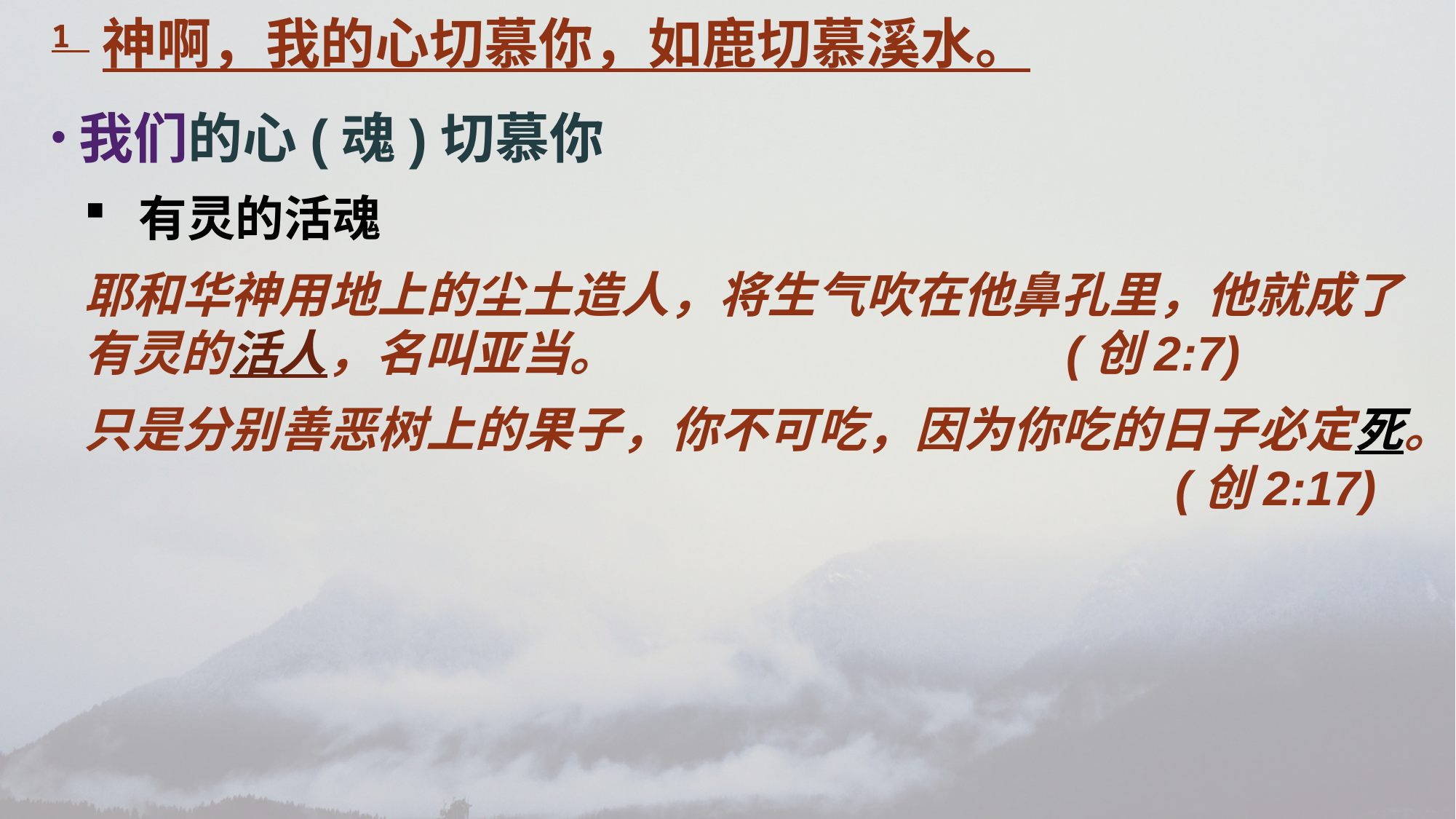

1 神啊，我的心切慕你，如鹿切慕溪水。
我们的心(魂)切慕你
有灵的活魂
耶和华神用地上的尘土造人，将生气吹在他鼻孔里，他就成了有灵的活人，名叫亚当。					(创2:7)
只是分别善恶树上的果子，你不可吃，因为你吃的日子必定死。										(创2:17)